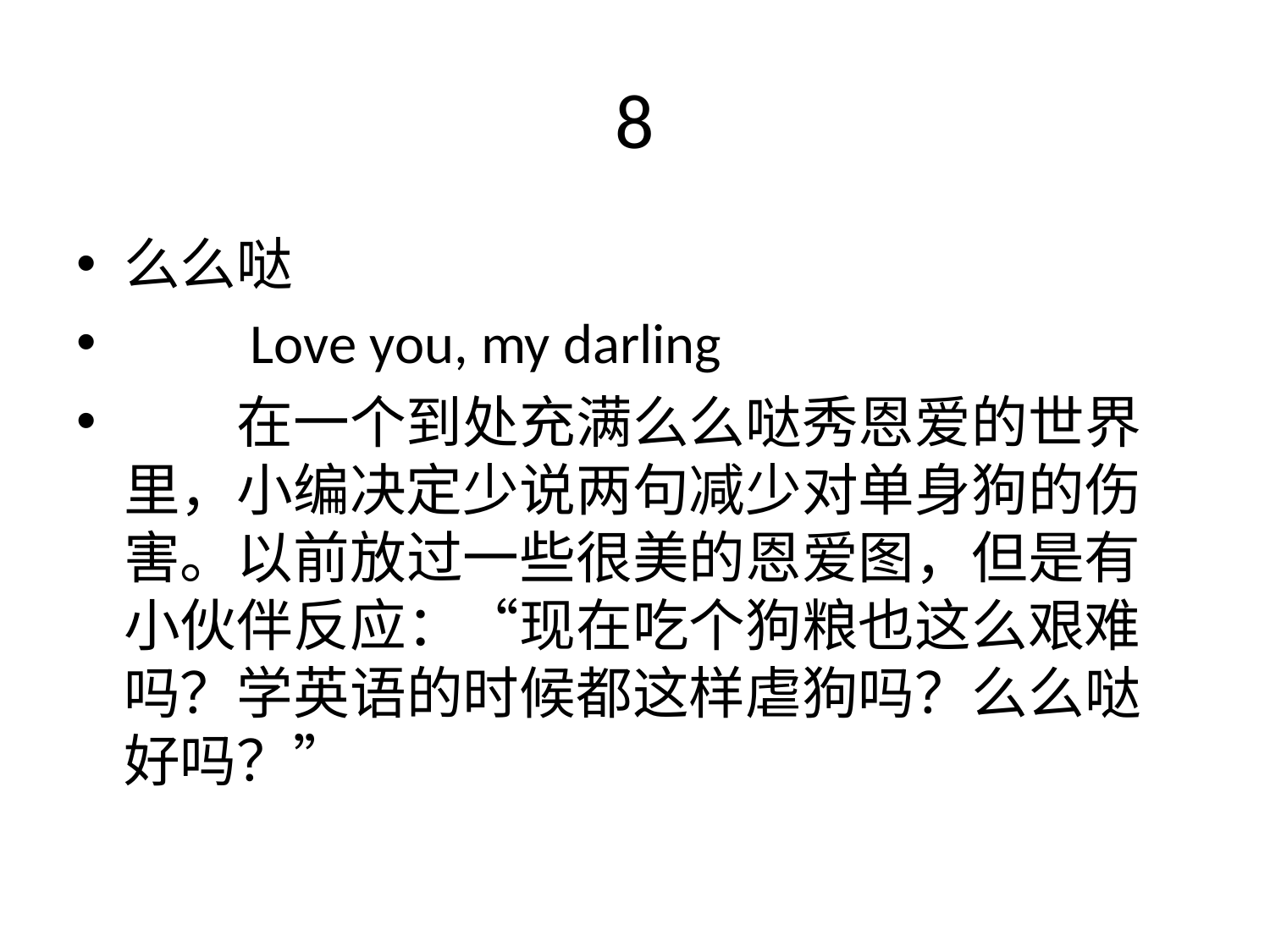

# 8
么么哒
　　Love you, my darling
　　在一个到处充满么么哒秀恩爱的世界里，小编决定少说两句减少对单身狗的伤害。以前放过一些很美的恩爱图，但是有小伙伴反应：“现在吃个狗粮也这么艰难吗？学英语的时候都这样虐狗吗？么么哒好吗？”